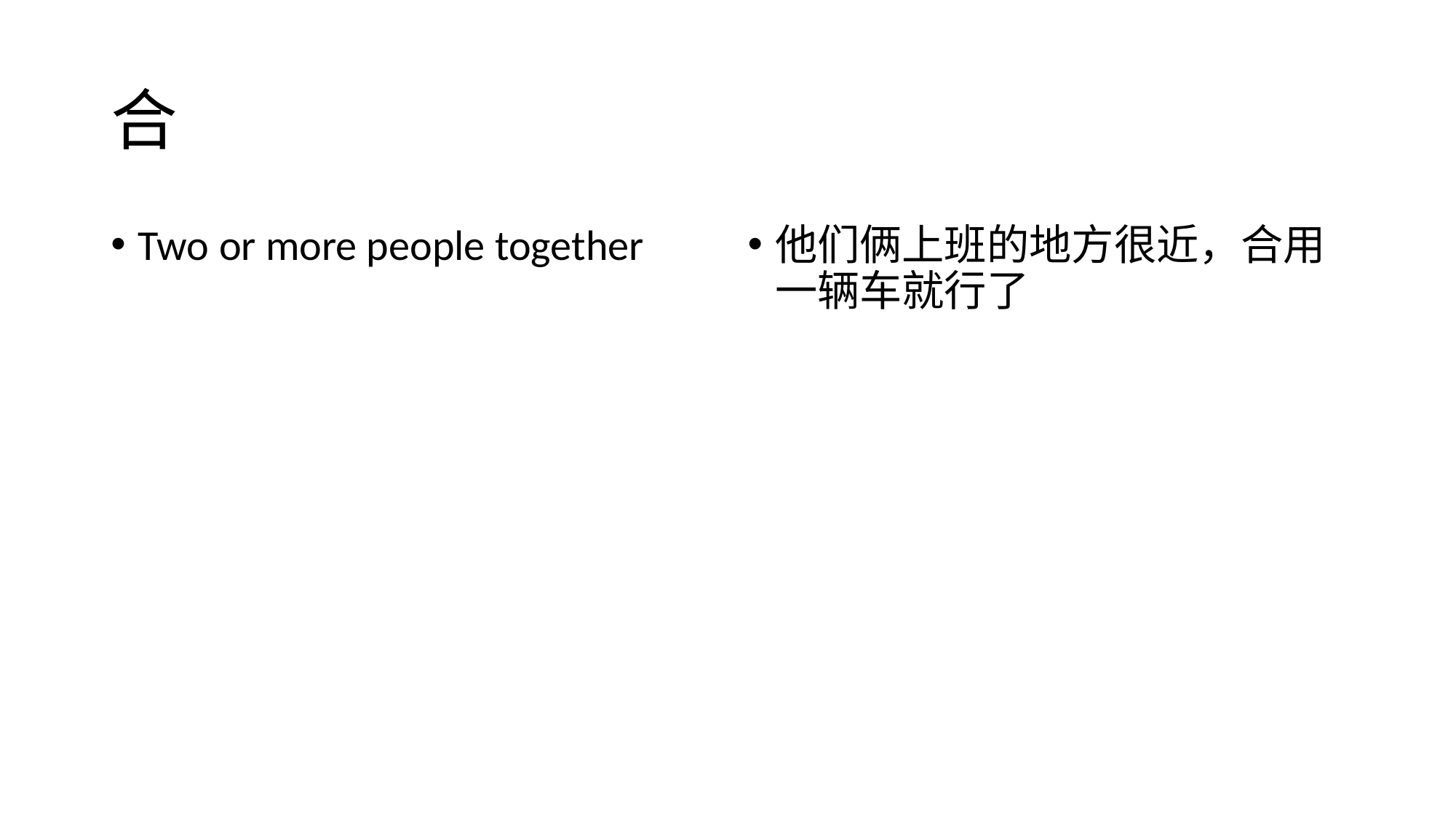

# 合
Two or more people together
他们俩上班的地方很近，合用一辆车就行了